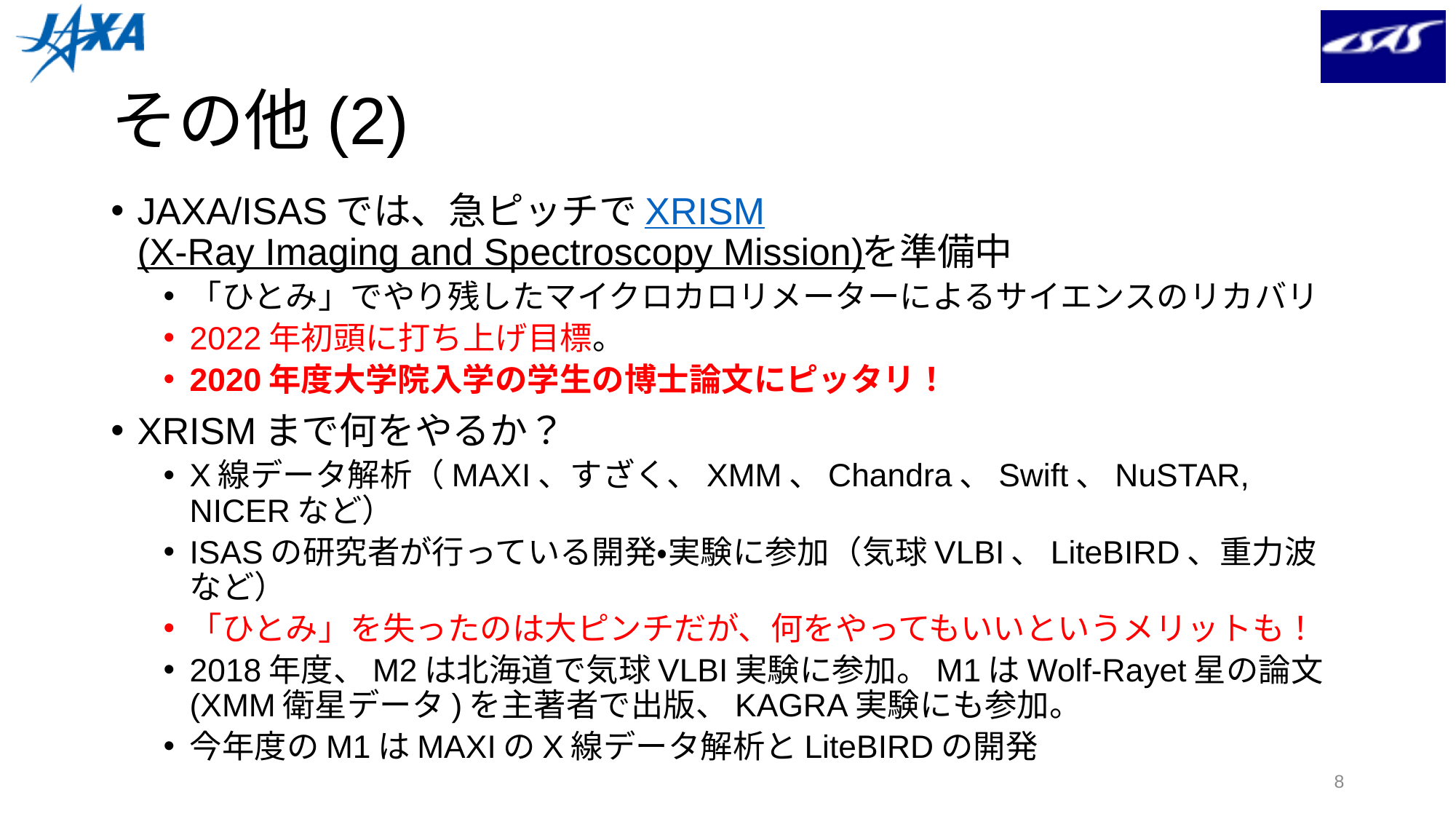

# その他(2)
JAXA/ISASでは、急ピッチでXRISM(X-Ray Imaging and Spectroscopy Mission)を準備中
「ひとみ」でやり残したマイクロカロリメーターによるサイエンスのリカバリ
2022年初頭に打ち上げ目標。
2020年度大学院入学の学生の博士論文にピッタリ！
XRISMまで何をやるか？
X線データ解析（MAXI、すざく、XMM、Chandra、Swift、NuSTAR, NICERなど）
ISASの研究者が行っている開発・実験に参加（気球VLBI、LiteBIRD、重力波など）
「ひとみ」を失ったのは大ピンチだが、何をやってもいいというメリットも！
2018年度、M2は北海道で気球VLBI実験に参加。M1はWolf-Rayet星の論文(XMM衛星データ)を主著者で出版、KAGRA実験にも参加。
今年度のM1はMAXIのX線データ解析とLiteBIRDの開発
8